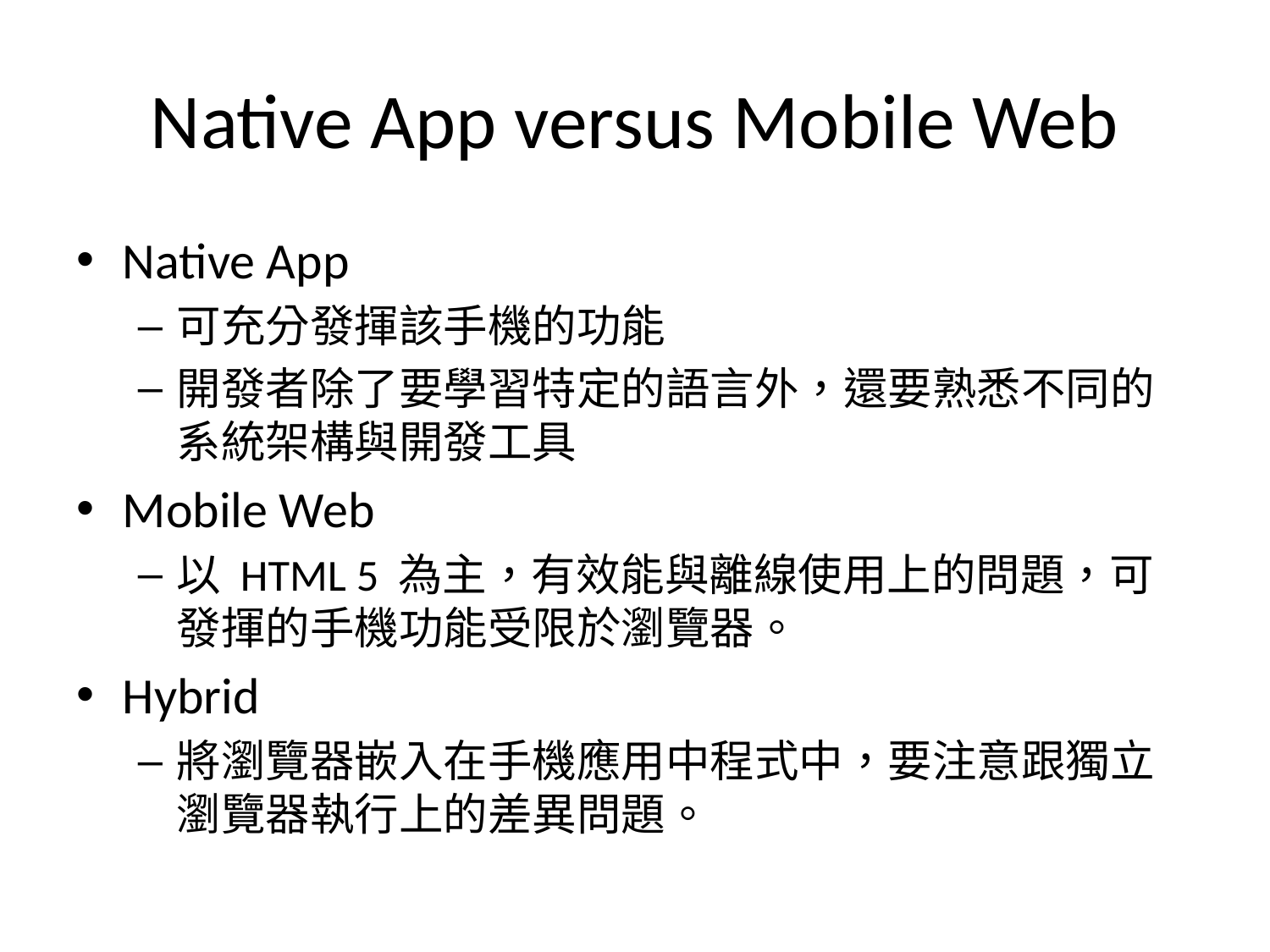

# Native App versus Mobile Web
Native App
可充分發揮該手機的功能
開發者除了要學習特定的語言外，還要熟悉不同的系統架構與開發工具
Mobile Web
以 HTML 5 為主，有效能與離線使用上的問題，可發揮的手機功能受限於瀏覽器。
Hybrid
將瀏覽器嵌入在手機應用中程式中，要注意跟獨立瀏覽器執行上的差異問題。